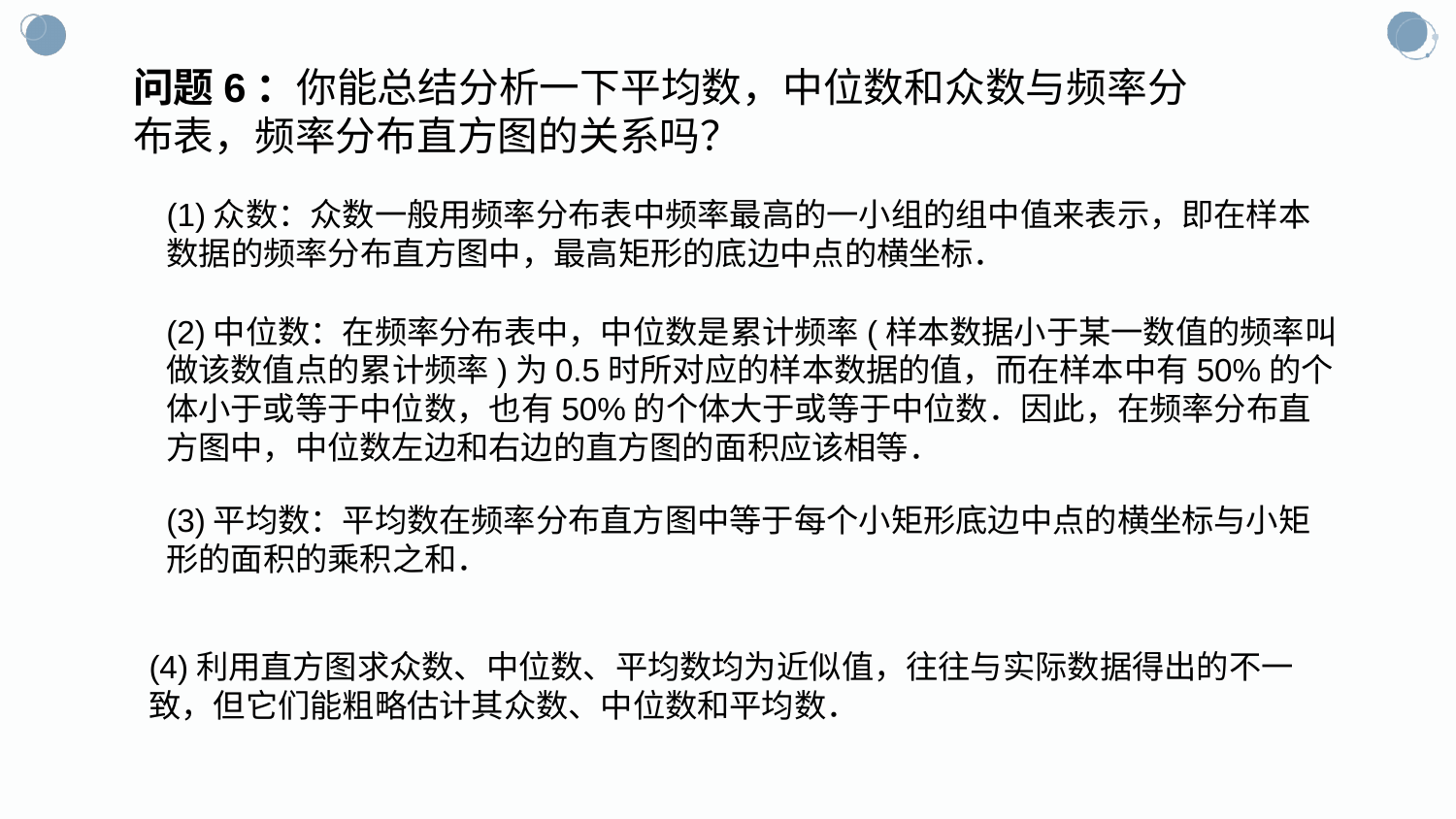

问题6：你能总结分析一下平均数，中位数和众数与频率分布表，频率分布直方图的关系吗？
(1)众数：众数一般用频率分布表中频率最高的一小组的组中值来表示，即在样本数据的频率分布直方图中，最高矩形的底边中点的横坐标．
(2)中位数：在频率分布表中，中位数是累计频率(样本数据小于某一数值的频率叫做该数值点的累计频率)为0.5时所对应的样本数据的值，而在样本中有50%的个体小于或等于中位数，也有50%的个体大于或等于中位数．因此，在频率分布直方图中，中位数左边和右边的直方图的面积应该相等．
(3)平均数：平均数在频率分布直方图中等于每个小矩形底边中点的横坐标与小矩形的面积的乘积之和．
(4)利用直方图求众数、中位数、平均数均为近似值，往往与实际数据得出的不一致，但它们能粗略估计其众数、中位数和平均数．